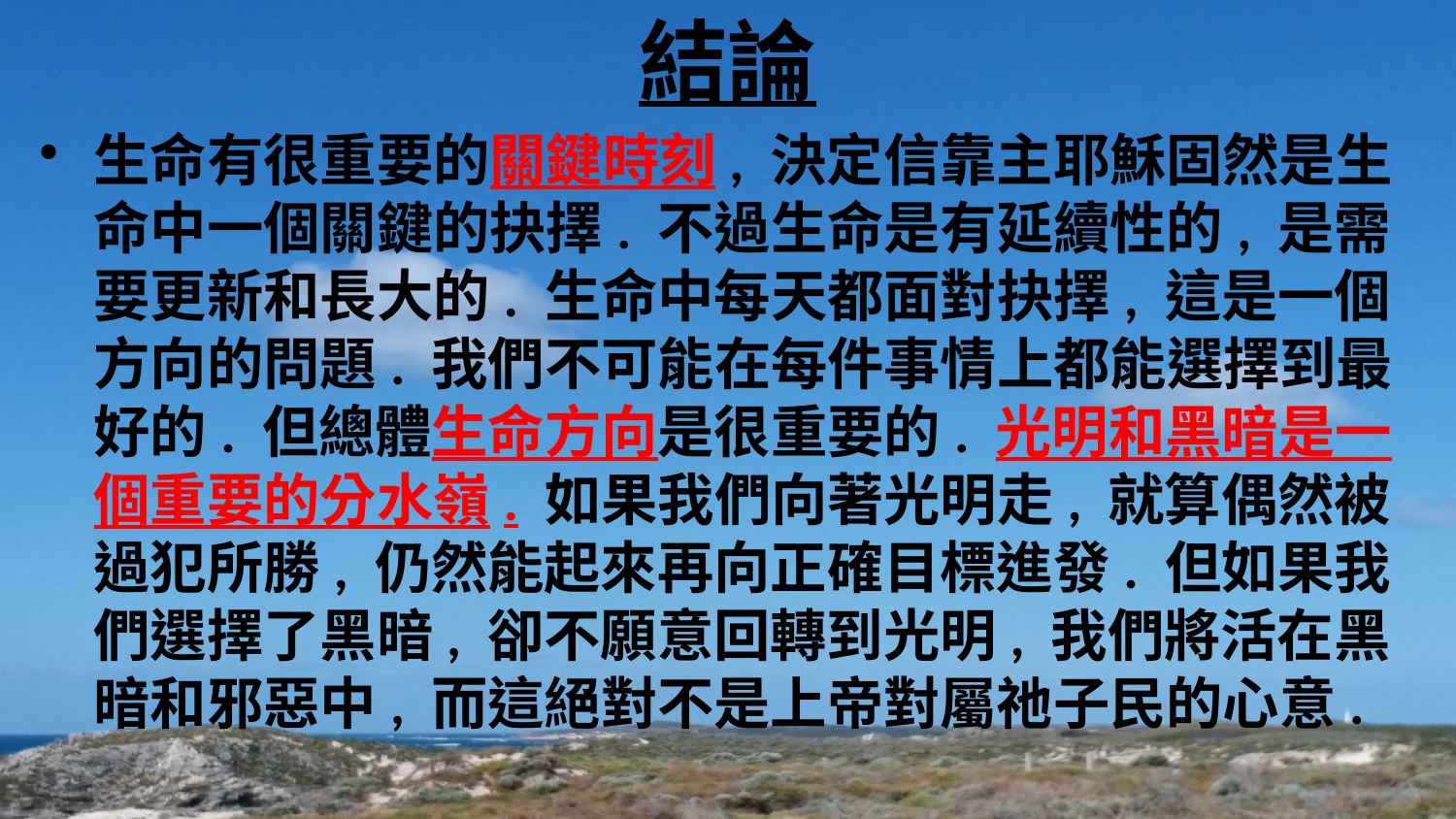

# 結論
生命有很重要的關鍵時刻, 決定信靠主耶穌固然是生命中一個關鍵的抉擇. 不過生命是有延續性的, 是需要更新和長大的. 生命中每天都面對抉擇, 這是一個方向的問題. 我們不可能在每件事情上都能選擇到最好的. 但總體生命方向是很重要的. 光明和黑暗是一個重要的分水嶺. 如果我們向著光明走, 就算偶然被過犯所勝, 仍然能起來再向正確目標進發. 但如果我們選擇了黑暗, 卻不願意回轉到光明, 我們將活在黑暗和邪惡中, 而這絕對不是上帝對屬祂子民的心意.